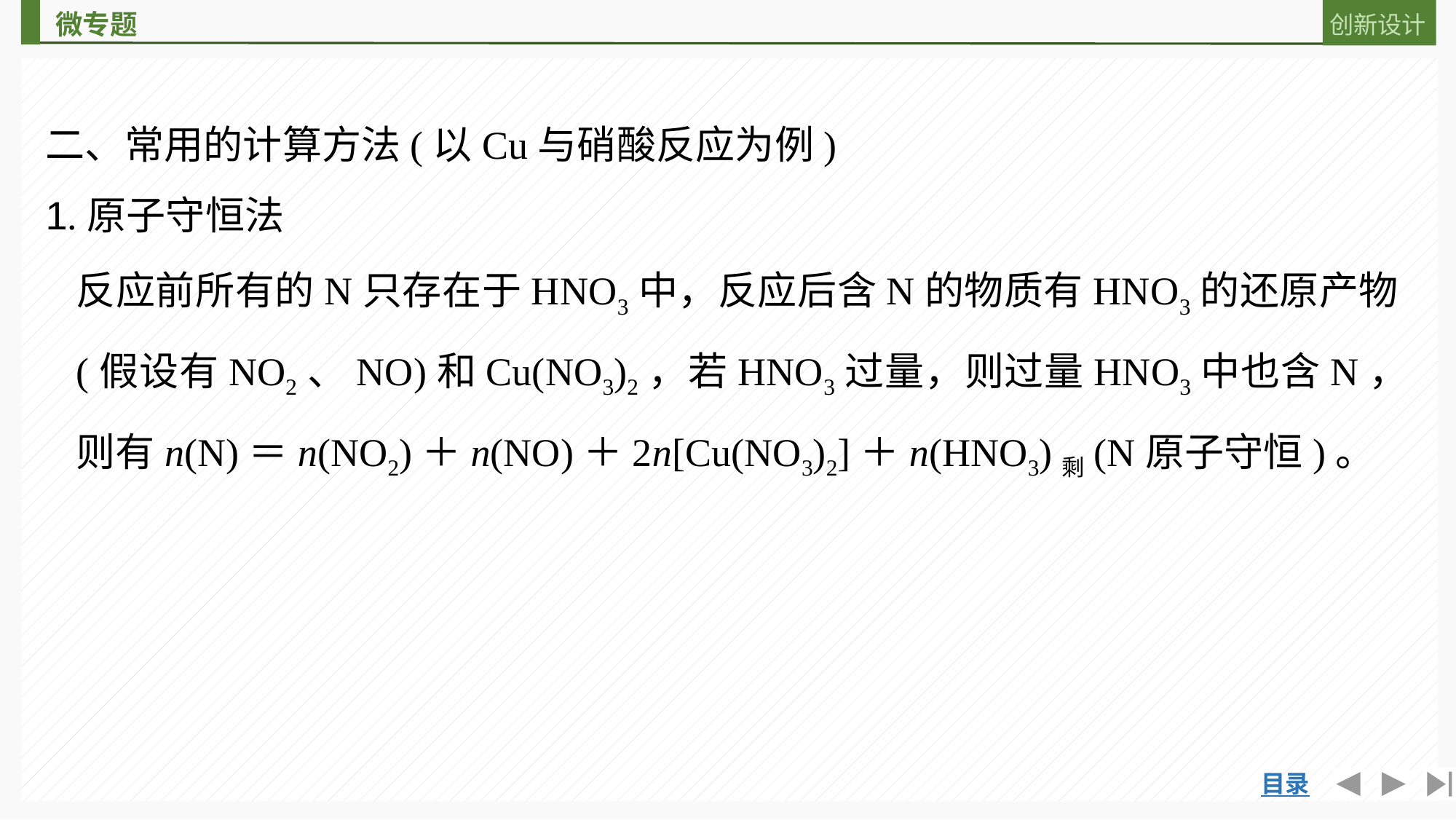

二、常用的计算方法(以Cu与硝酸反应为例)
1.原子守恒法
反应前所有的N只存在于HNO3中，反应后含N的物质有HNO3的还原产物(假设有NO2、NO)和Cu(NO3)2，若HNO3过量，则过量HNO3中也含N，则有n(N)＝n(NO2)＋n(NO)＋2n[Cu(NO3)2]＋n(HNO3)剩(N原子守恒)。